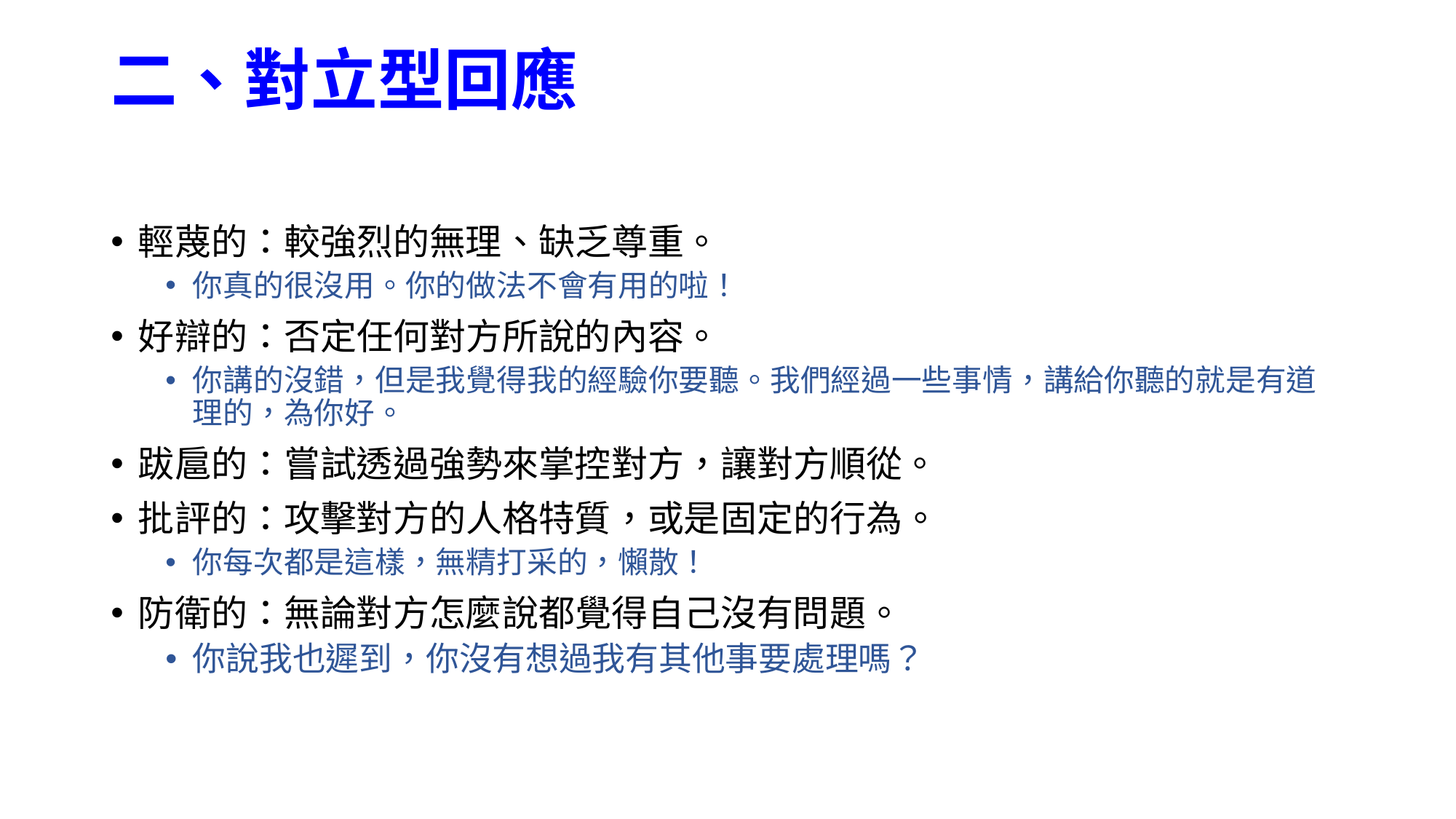

# 二、對立型回應
輕蔑的：較強烈的無理、缺乏尊重。
你真的很沒用。你的做法不會有用的啦！
好辯的：否定任何對方所說的內容。
你講的沒錯，但是我覺得我的經驗你要聽。我們經過一些事情，講給你聽的就是有道理的，為你好。
跋扈的：嘗試透過強勢來掌控對方，讓對方順從。
批評的：攻擊對方的人格特質，或是固定的行為。
你每次都是這樣，無精打采的，懶散！
防衛的：無論對方怎麼說都覺得自己沒有問題。
你說我也遲到，你沒有想過我有其他事要處理嗎？